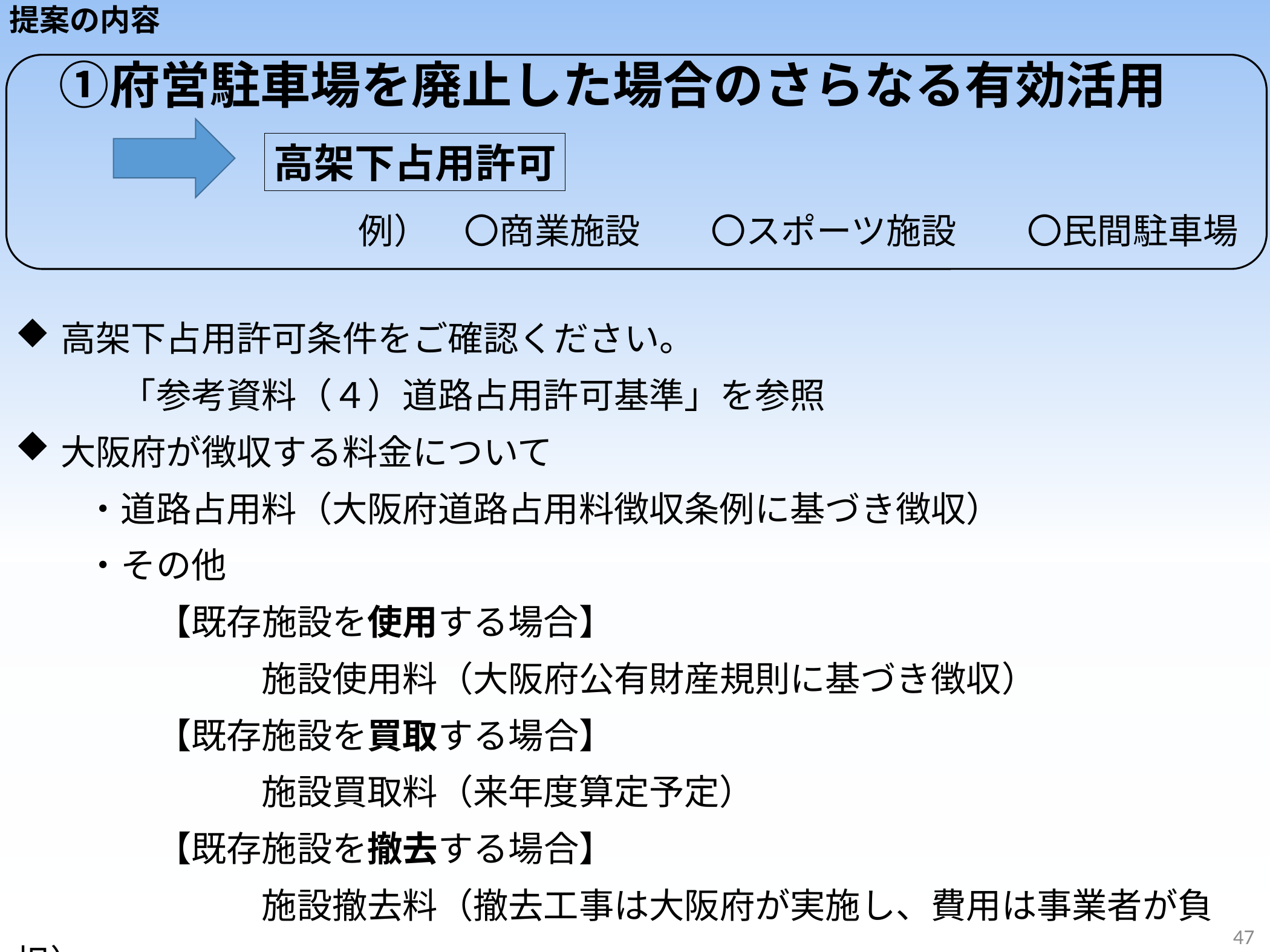

提案の内容
　①府営駐車場を廃止した場合のさらなる有効活用

高架下占用許可
例）　〇商業施設　　〇スポーツ施設　　〇民間駐車場　　など
高架下占用許可条件をご確認ください。
　　　「参考資料（４）道路占用許可基準」を参照
大阪府が徴収する料金について
　　・道路占用料（大阪府道路占用料徴収条例に基づき徴収）
　　・その他
　　　　【既存施設を使用する場合】
　　　　　　　施設使用料（大阪府公有財産規則に基づき徴収）
　　　　【既存施設を買取する場合】
　　　　　　　施設買取料（来年度算定予定）
　　　　【既存施設を撤去する場合】
　　　　　　　施設撤去料（撤去工事は大阪府が実施し、費用は事業者が負担）

47